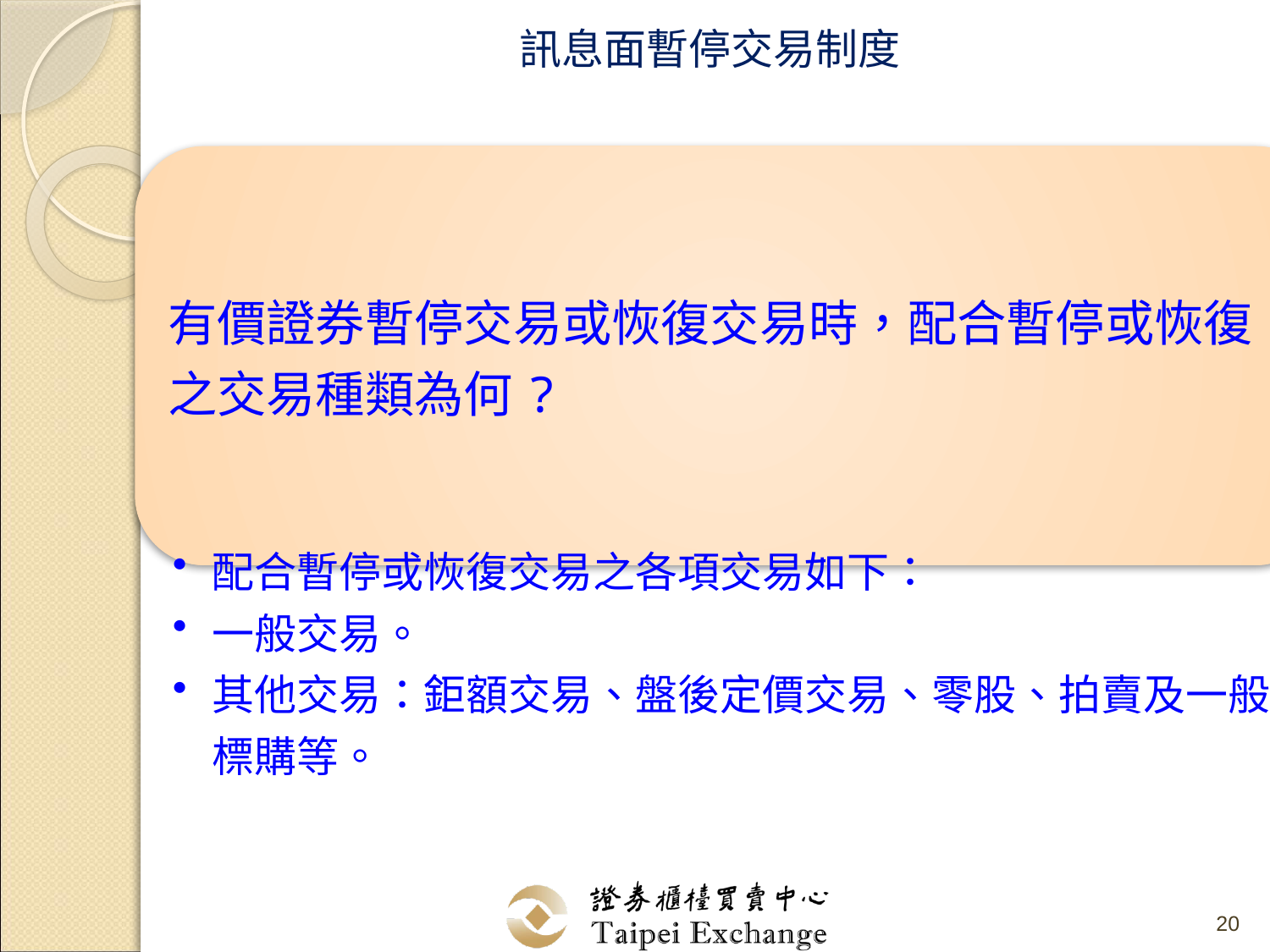

訊息面暫停交易制度
有價證券暫停交易或恢復交易時，配合暫停或恢復之交易種類為何?
配合暫停或恢復交易之各項交易如下：
其他交易：鉅額交易、盤後定價交易、零股、拍賣及一般標購等。
一般交易。
20